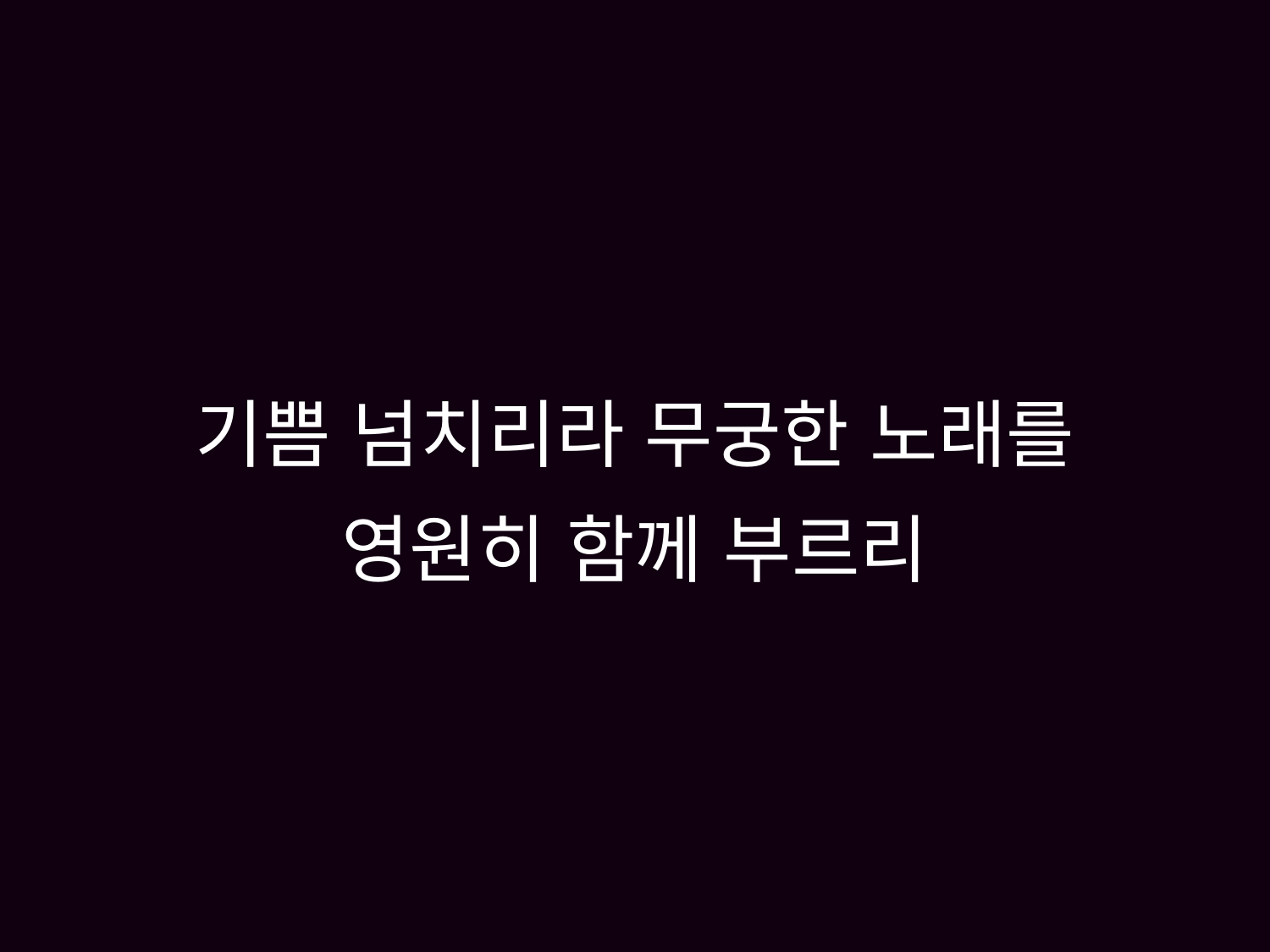

# 기쁨 넘치리라 무궁한 노래를 영원히 함께 부르리